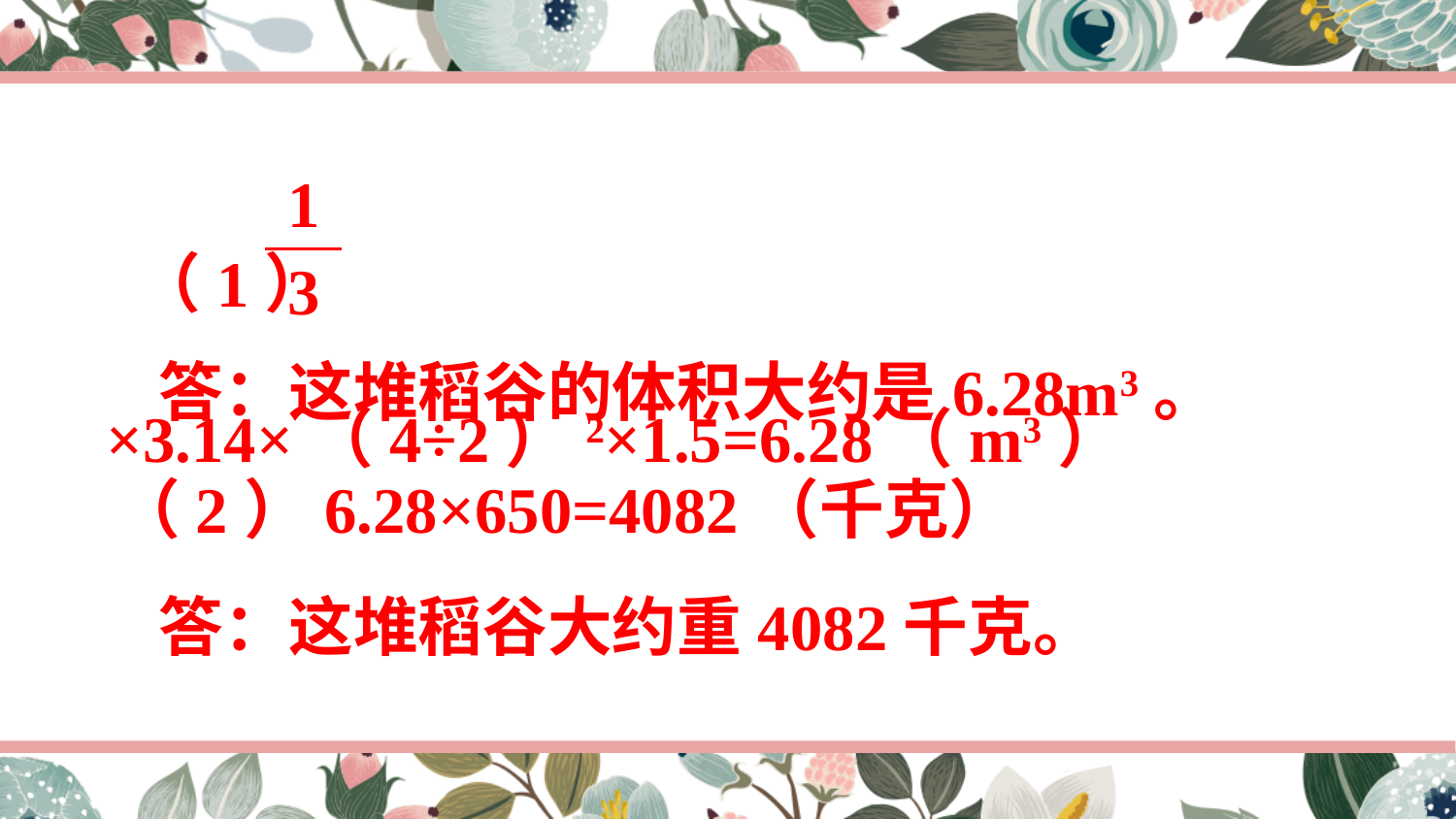

1
3
 （1）    ×3.14×（4÷2）2×1.5=6.28（m3）
答：这堆稻谷的体积大约是6.28m3。
答：这堆稻谷大约重4082千克。
（2）6.28×650=4082（千克）